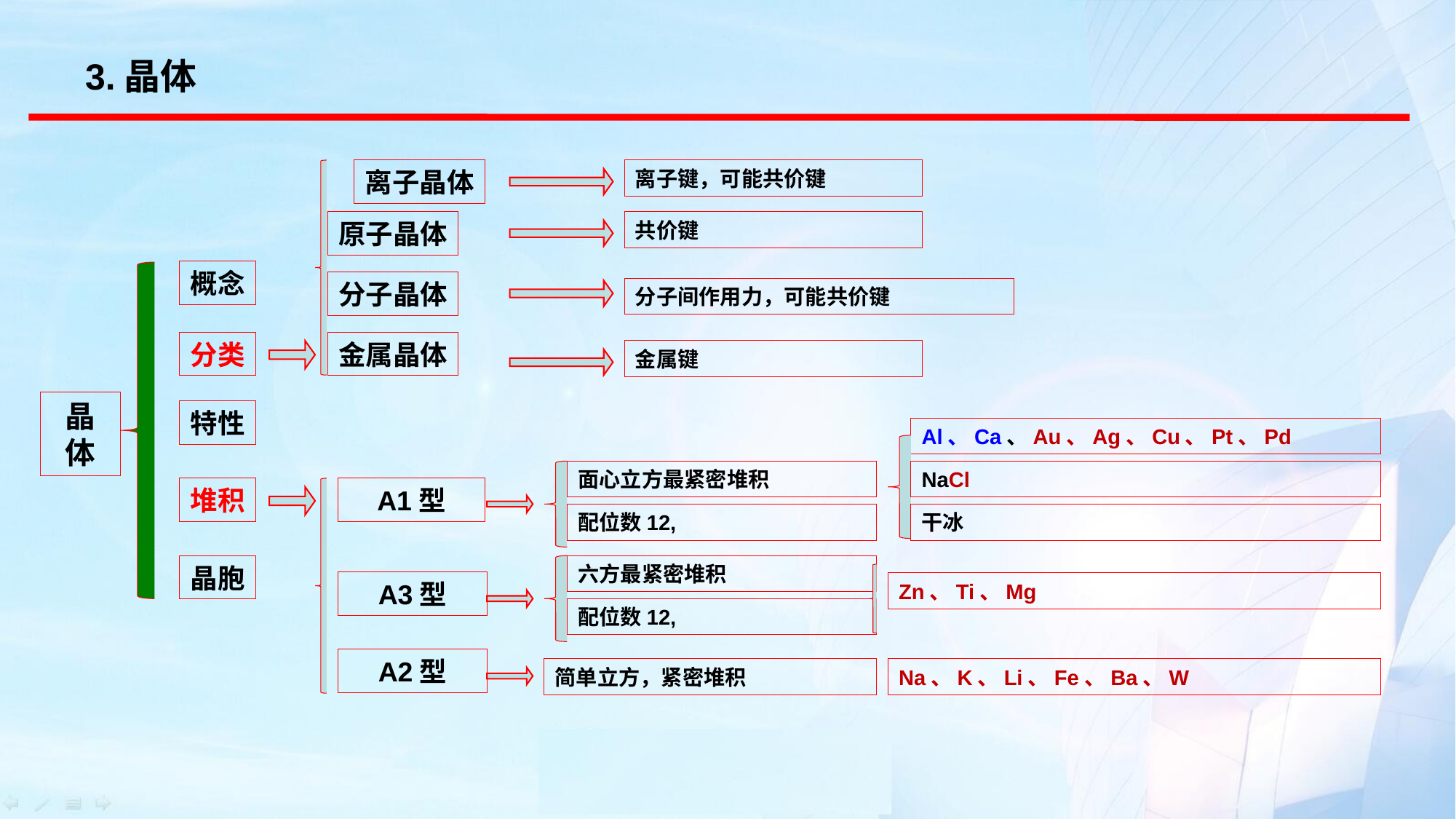

3.晶体
离子晶体

离子键，可能共价键

原子晶体
共价键

概念

分子晶体
分子间作用力，可能共价键

分类
金属晶体

金属键

晶体
特性
Al、Ca、Au、Ag、Cu、Pt、Pd

面心立方最紧密堆积
NaCl
堆积
A1型

配位数12,
干冰
晶胞

六方最紧密堆积

A3型
Zn、Ti、Mg

配位数12,
A2型
简单立方，紧密堆积
Na、K、Li、Fe、Ba、W